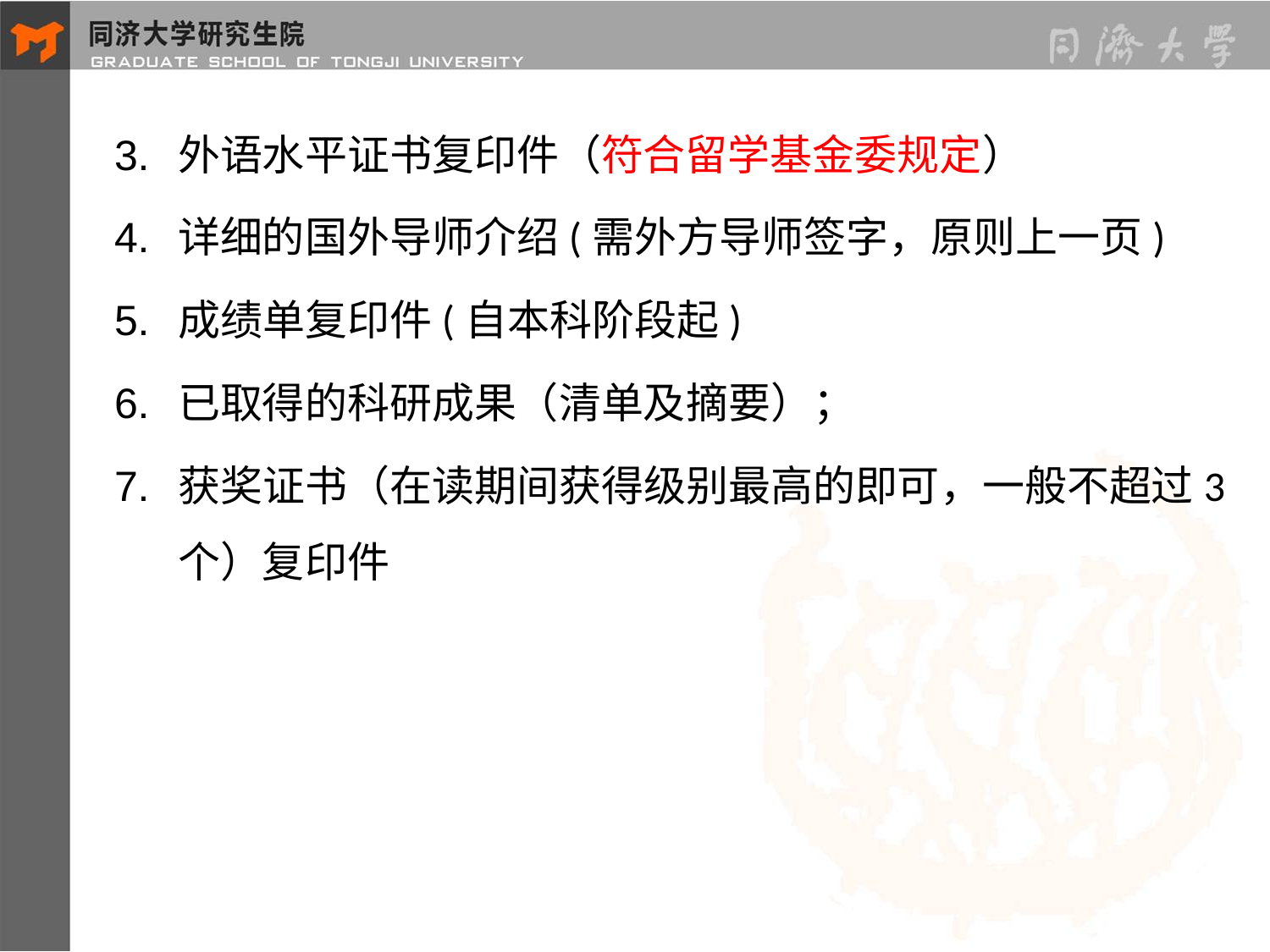

外语水平证书复印件（符合留学基金委规定）
详细的国外导师介绍(需外方导师签字，原则上一页)
成绩单复印件(自本科阶段起)
已取得的科研成果（清单及摘要）；
获奖证书（在读期间获得级别最高的即可，一般不超过3个）复印件

27